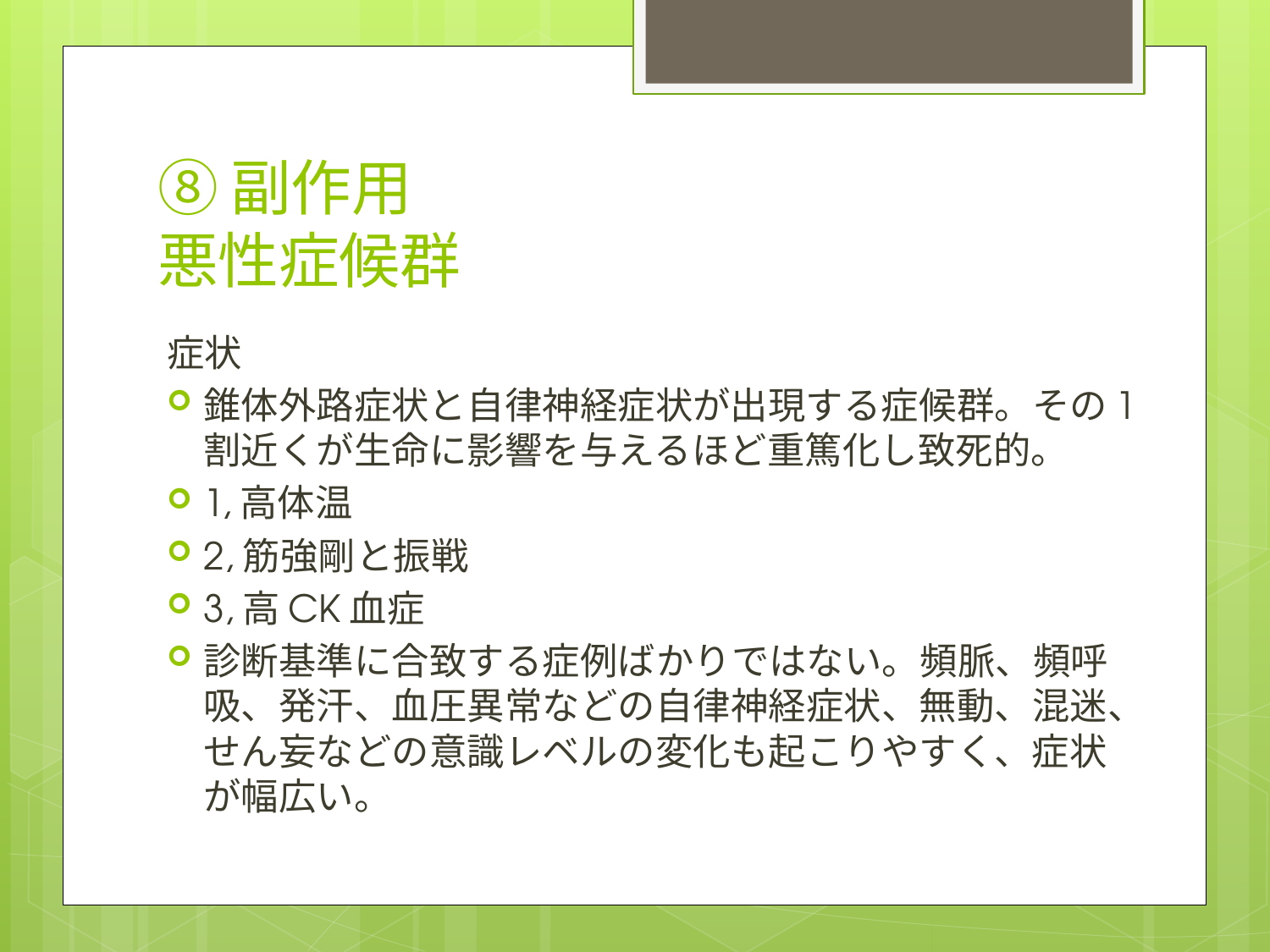

# ⑧副作用 悪性症候群
症状
錐体外路症状と自律神経症状が出現する症候群。その1割近くが生命に影響を与えるほど重篤化し致死的。
1,高体温
2,筋強剛と振戦
3,高CK血症
診断基準に合致する症例ばかりではない。頻脈、頻呼吸、発汗、血圧異常などの自律神経症状、無動、混迷、せん妄などの意識レベルの変化も起こりやすく、症状が幅広い。